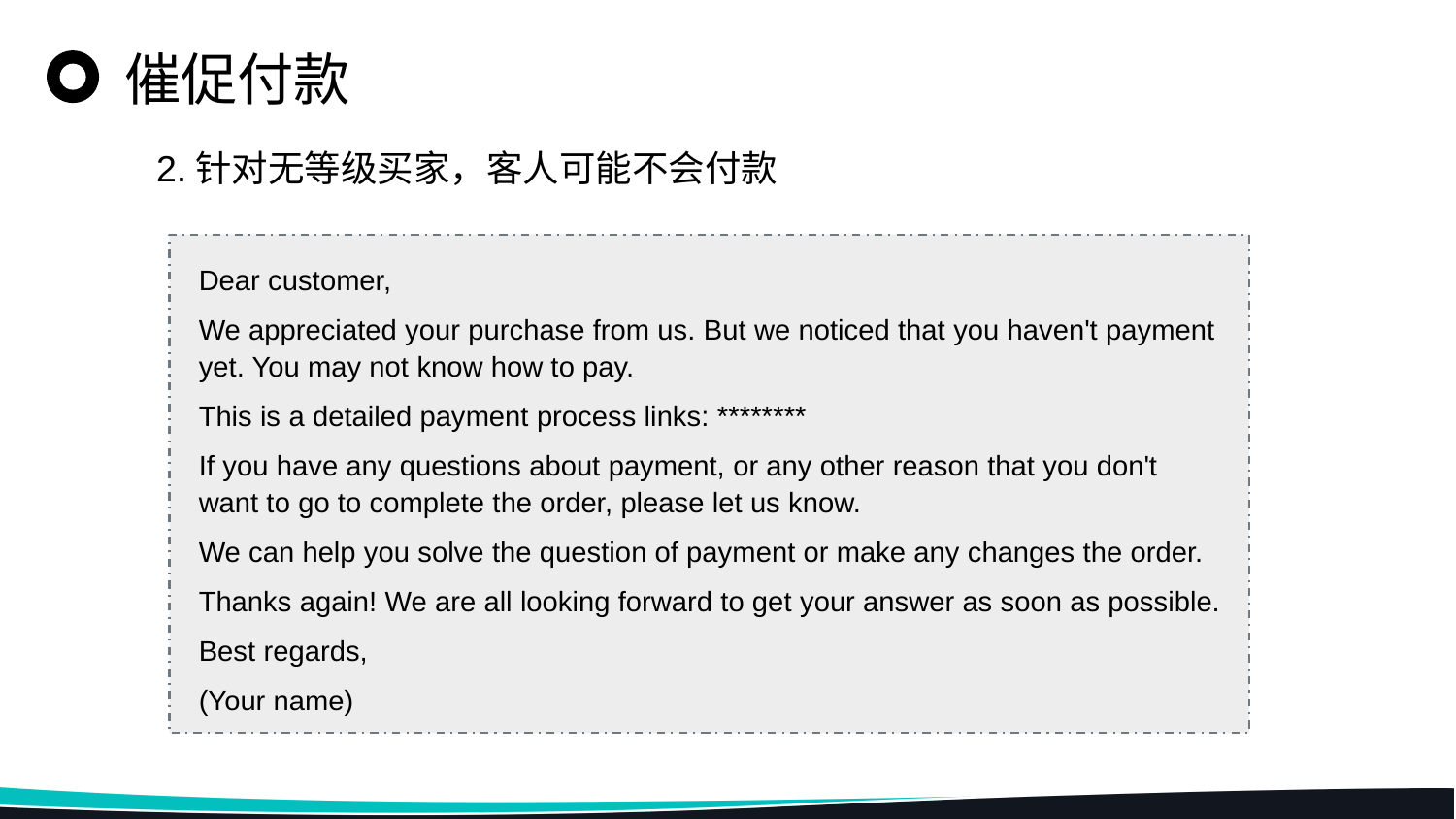

催促付款
2.针对无等级买家，客人可能不会付款

Dear customer,
We appreciated your purchase from us. But we noticed that you haven't payment yet. You may not know how to pay.
This is a detailed payment process links: ********
If you have any questions about payment, or any other reason that you don't want to go to complete the order, please let us know.
We can help you solve the question of payment or make any changes the order.
Thanks again! We are all looking forward to get your answer as soon as possible.
Best regards,
(Your name)